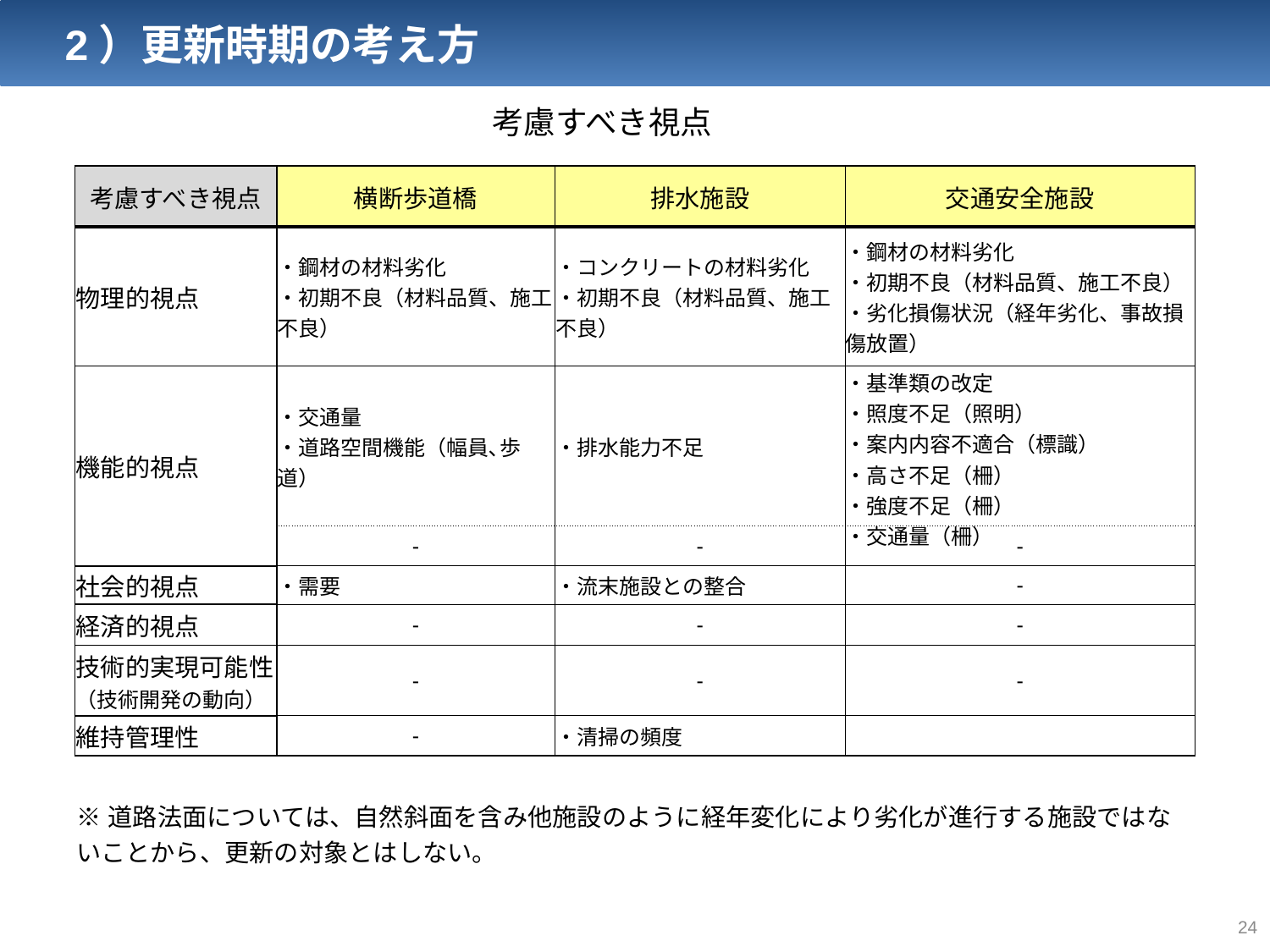

2）更新時期の考え方
考慮すべき視点
| 考慮すべき視点 | 横断歩道橋 | 排水施設 | 交通安全施設 |
| --- | --- | --- | --- |
| 物理的視点 | ・鋼材の材料劣化 ・初期不良（材料品質、施工不良） | ・コンクリートの材料劣化 ・初期不良（材料品質、施工不良） | ・鋼材の材料劣化 ・初期不良（材料品質、施工不良） ・劣化損傷状況（経年劣化、事故損傷放置） |
| 機能的視点 | ・交通量 ・道路空間機能（幅員､歩道） | ・排水能力不足 | ・基準類の改定 ・照度不足（照明） ・案内内容不適合（標識） ・高さ不足（柵） ・強度不足（柵） ・交通量（柵） |
|  | - | - | - |
| 社会的視点 | ・需要 | ・流末施設との整合 | - |
| 経済的視点 | - | - | - |
| 技術的実現可能性 （技術開発の動向） | - | - | - |
| 維持管理性 | - | ・清掃の頻度 |  |
| ※道路法面については、自然斜面を含み他施設のように経年変化により劣化が進行する施設ではないことから、更新の対象とはしない。 |
| --- |
24